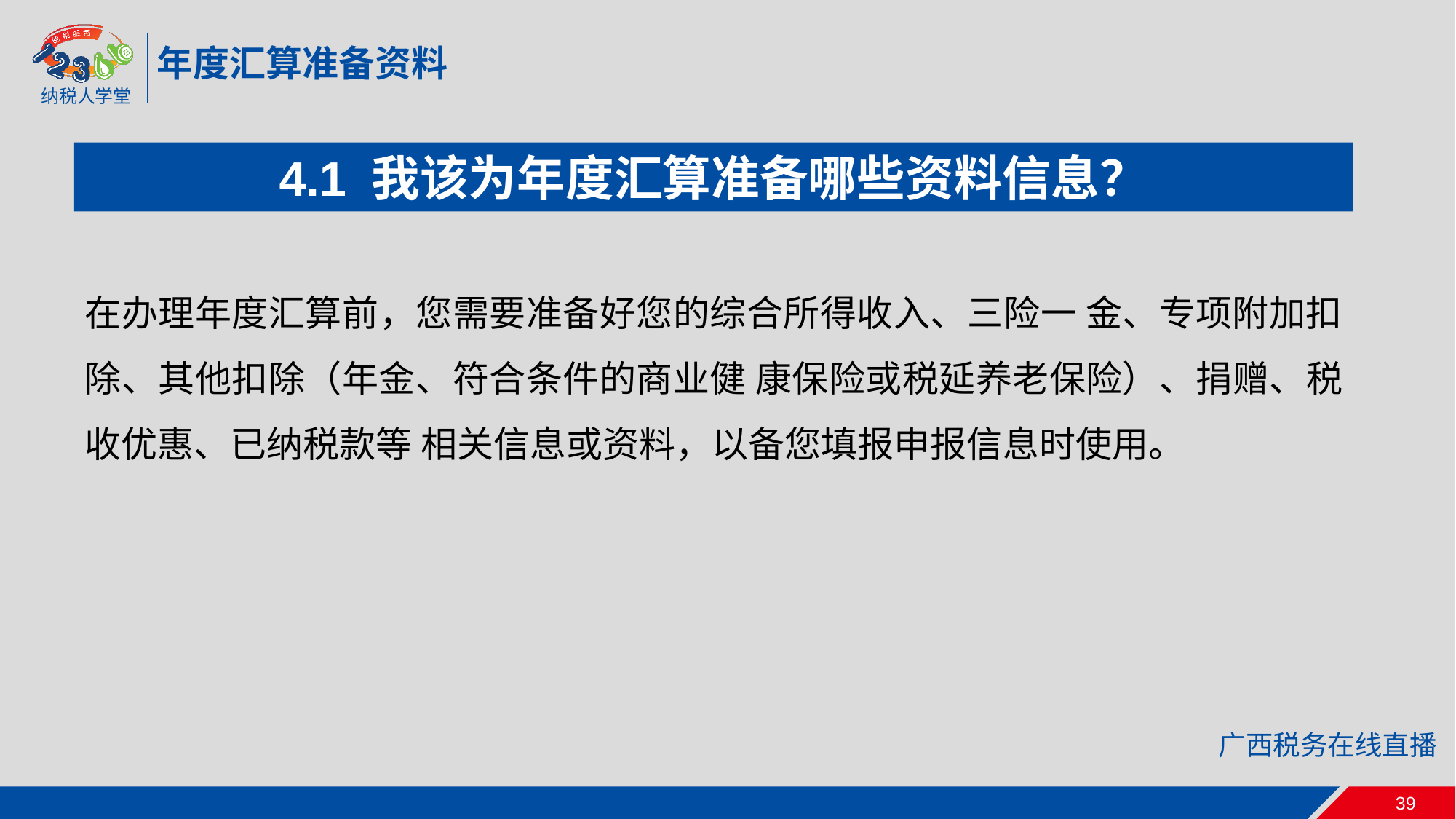

年度汇算准备资料
4.1 我该为年度汇算准备哪些资料信息？

在办理年度汇算前，您需要准备好您的综合所得收入、三险一 金、专项附加扣除、其他扣除（年金、符合条件的商业健 康保险或税延养老保险）、捐赠、税收优惠、已纳税款等 相关信息或资料，以备您填报申报信息时使用。